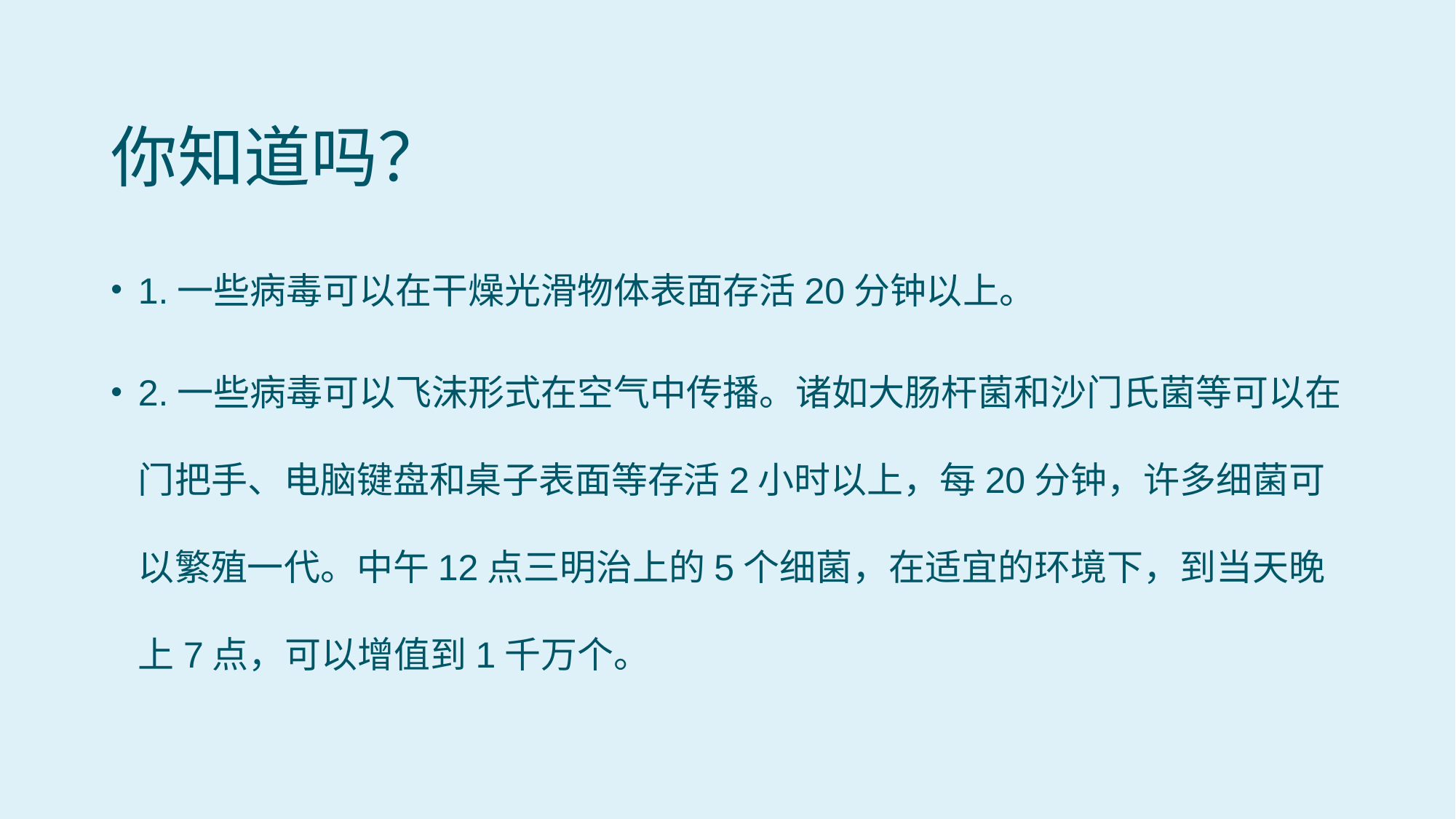

# 你知道吗？
1.一些病毒可以在干燥光滑物体表面存活20分钟以上。
2.一些病毒可以飞沫形式在空气中传播。诸如大肠杆菌和沙门氏菌等可以在门把手、电脑键盘和桌子表面等存活2小时以上，每20分钟，许多细菌可以繁殖一代。中午12点三明治上的5个细菌，在适宜的环境下，到当天晚上7点，可以增值到1千万个。